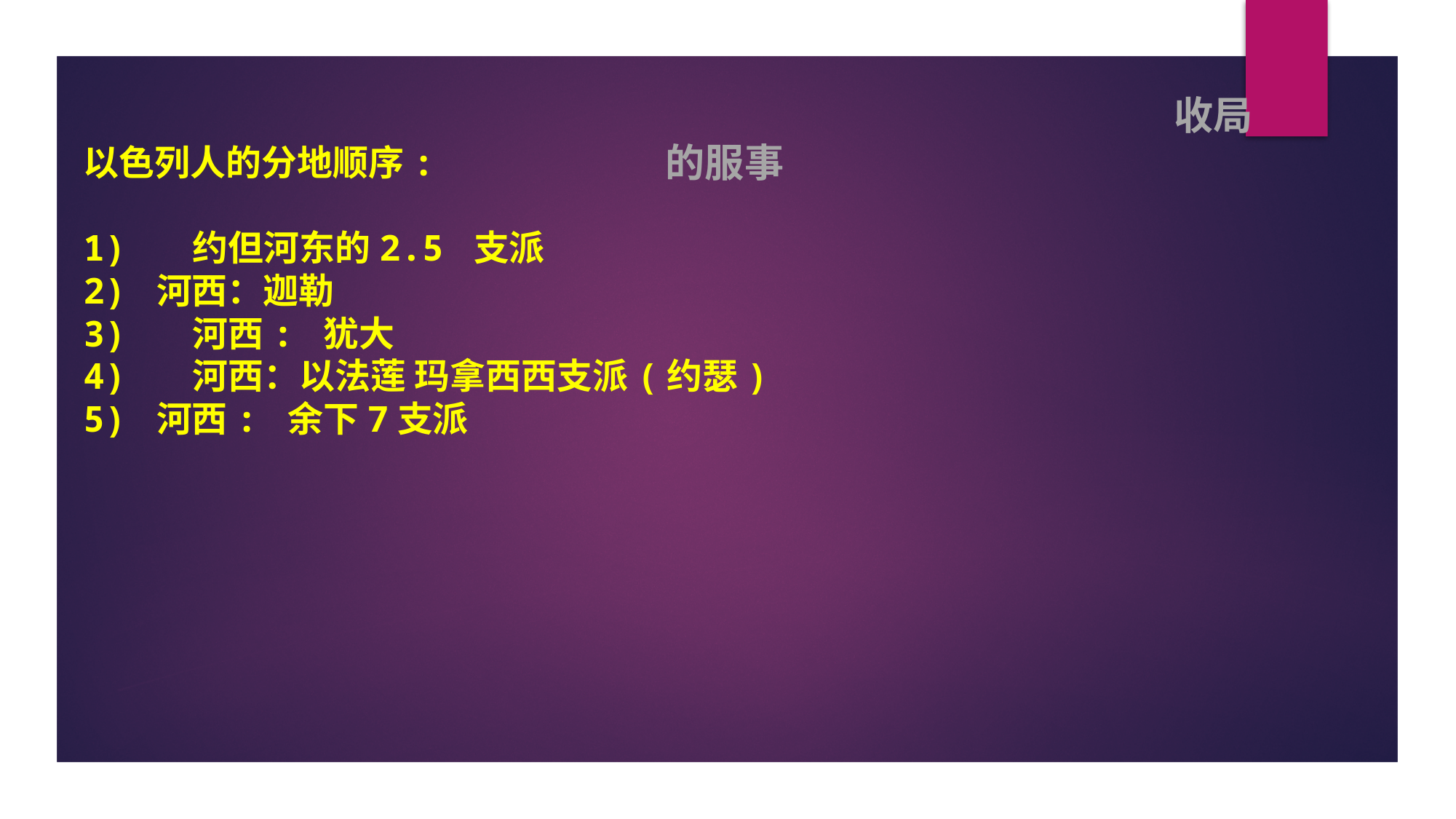

收局的服事

以色列人的分地顺序:

1)	约但河东的2.5 支派
2) 河西：迦勒
3)	河西: 犹大
4)	河西：以法莲 玛拿西西支派(约瑟)
5) 河西: 余下7支派